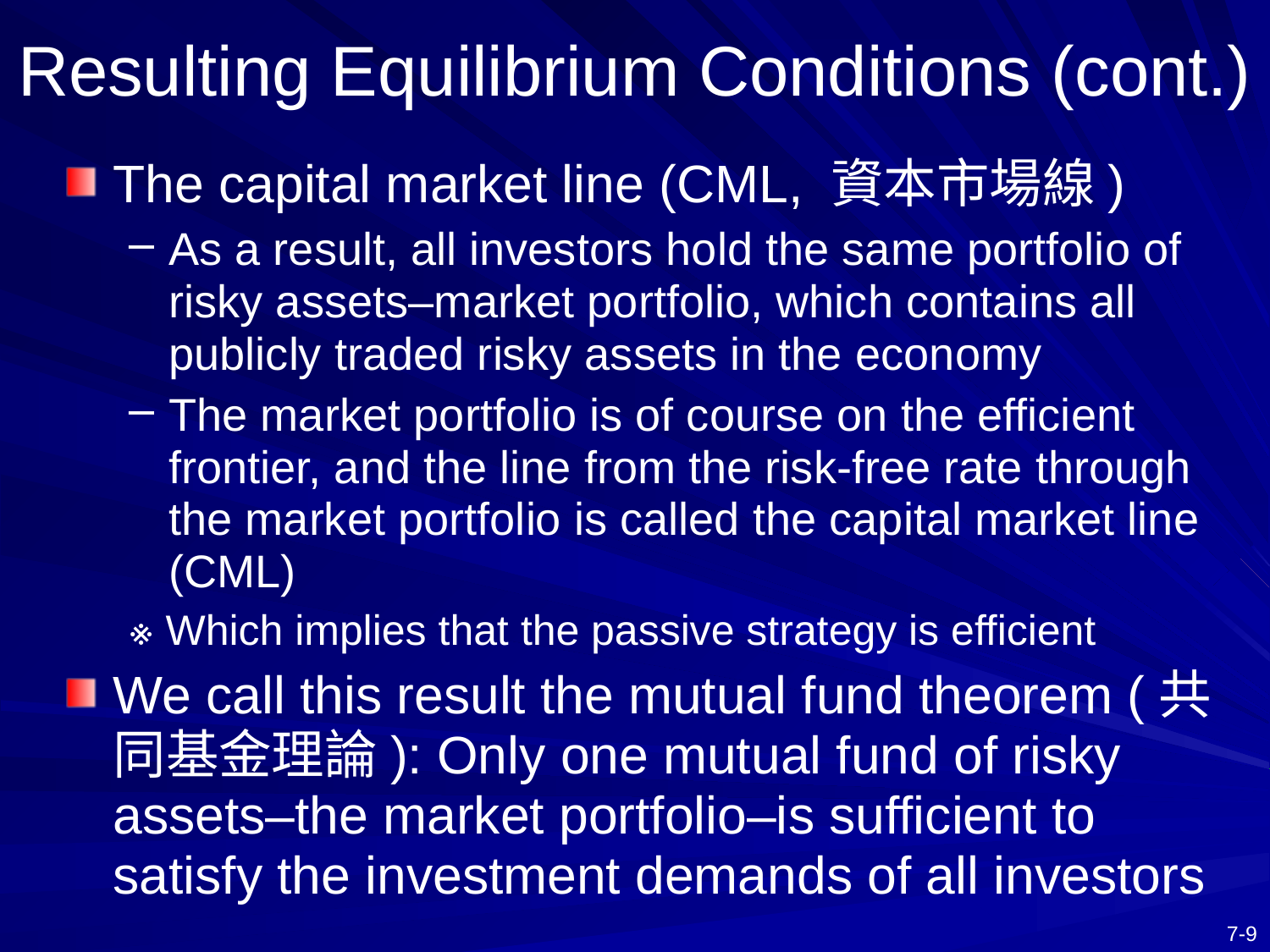

# Resulting Equilibrium Conditions (cont.)
The capital market line (CML, 資本市場線)
As a result, all investors hold the same portfolio of risky assets–market portfolio, which contains all publicly traded risky assets in the economy
The market portfolio is of course on the efficient frontier, and the line from the risk-free rate through the market portfolio is called the capital market line (CML)
※ Which implies that the passive strategy is efficient
We call this result the mutual fund theorem (共同基金理論): Only one mutual fund of risky assets–the market portfolio–is sufficient to satisfy the investment demands of all investors